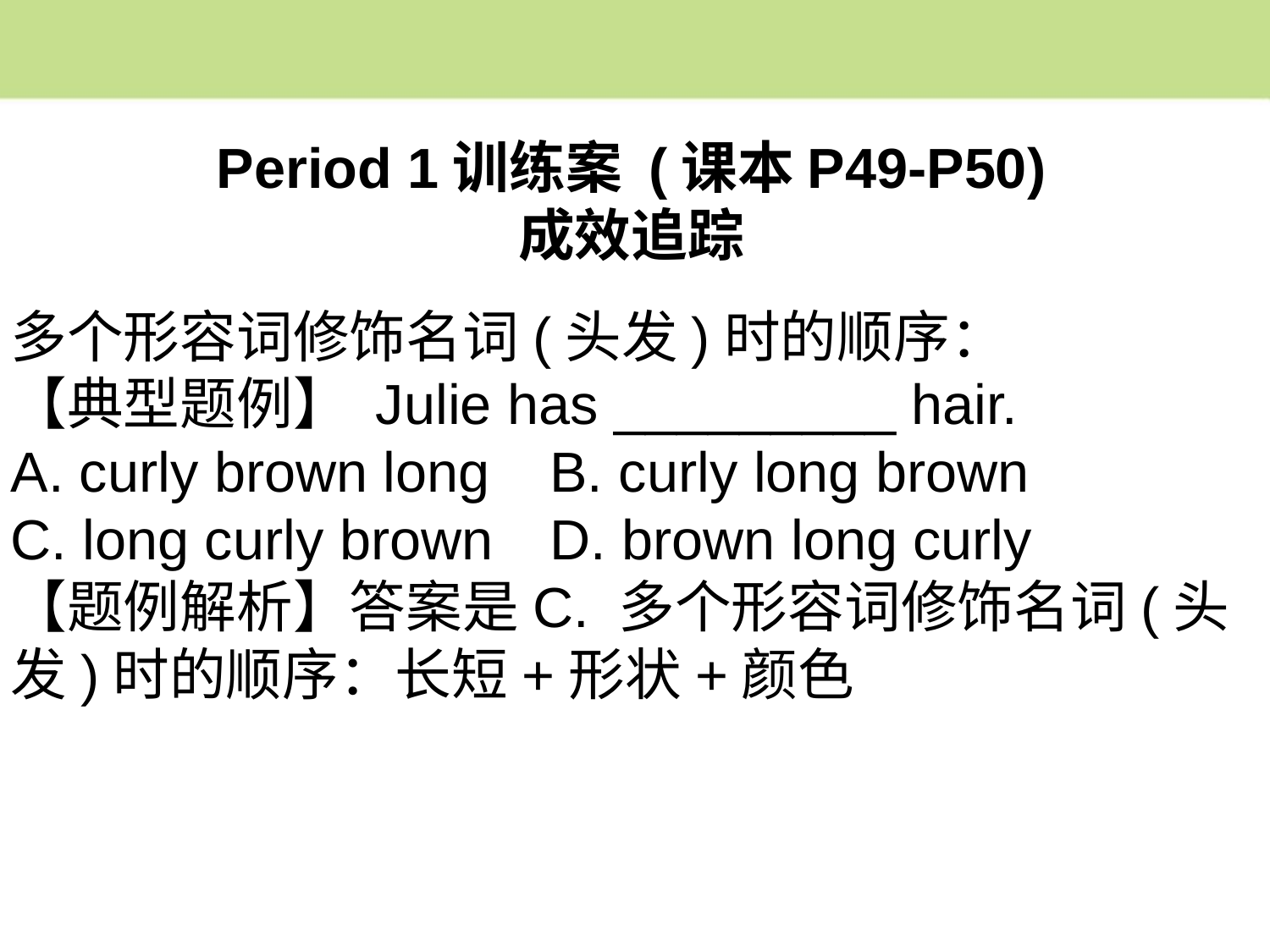

Period 1训练案 (课本P49-P50)
成效追踪
多个形容词修饰名词(头发)时的顺序：
【典型题例】 Julie has _________ hair.
A. curly brown long	  B. curly long brown
C. long curly brown 	  D. brown long curly
【题例解析】答案是C. 多个形容词修饰名词(头发)时的顺序：长短+形状+颜色